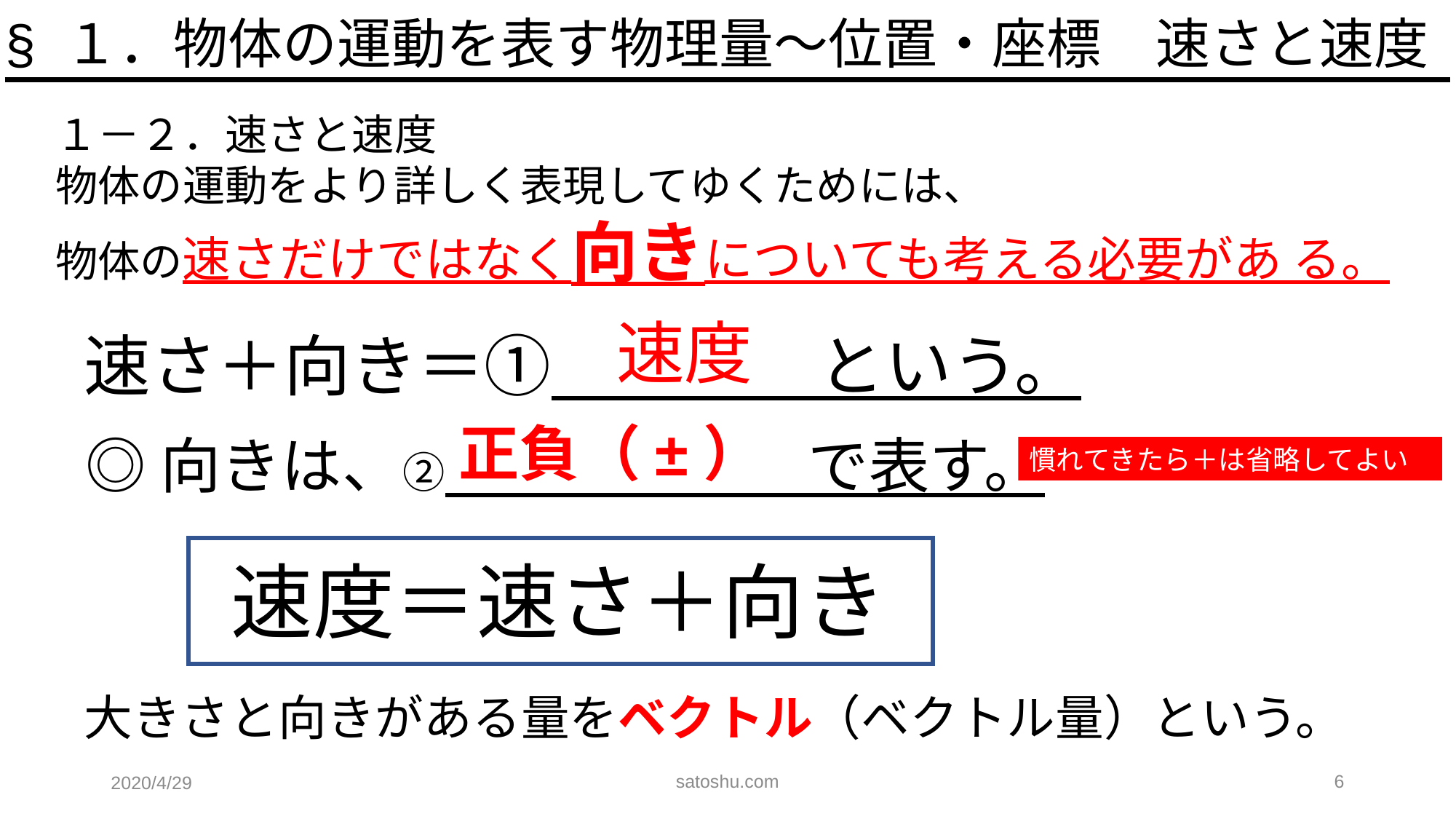

§ １．物体の運動を表す物理量～位置・座標　速さと速度
１－２．速さと速度
物体の運動をより詳しく表現してゆくためには、
物体の速さだけではなく向きについても考える必要があ る。
速度
速さ＋向き＝①　　　　という。
正負（±）
◎向きは、②　　　　　　で表す。
慣れてきたら＋は省略してよい

速度＝速さ＋向き
大きさと向きがある量をベクトル（ベクトル量）という。
satoshu.com
6
2020/4/29